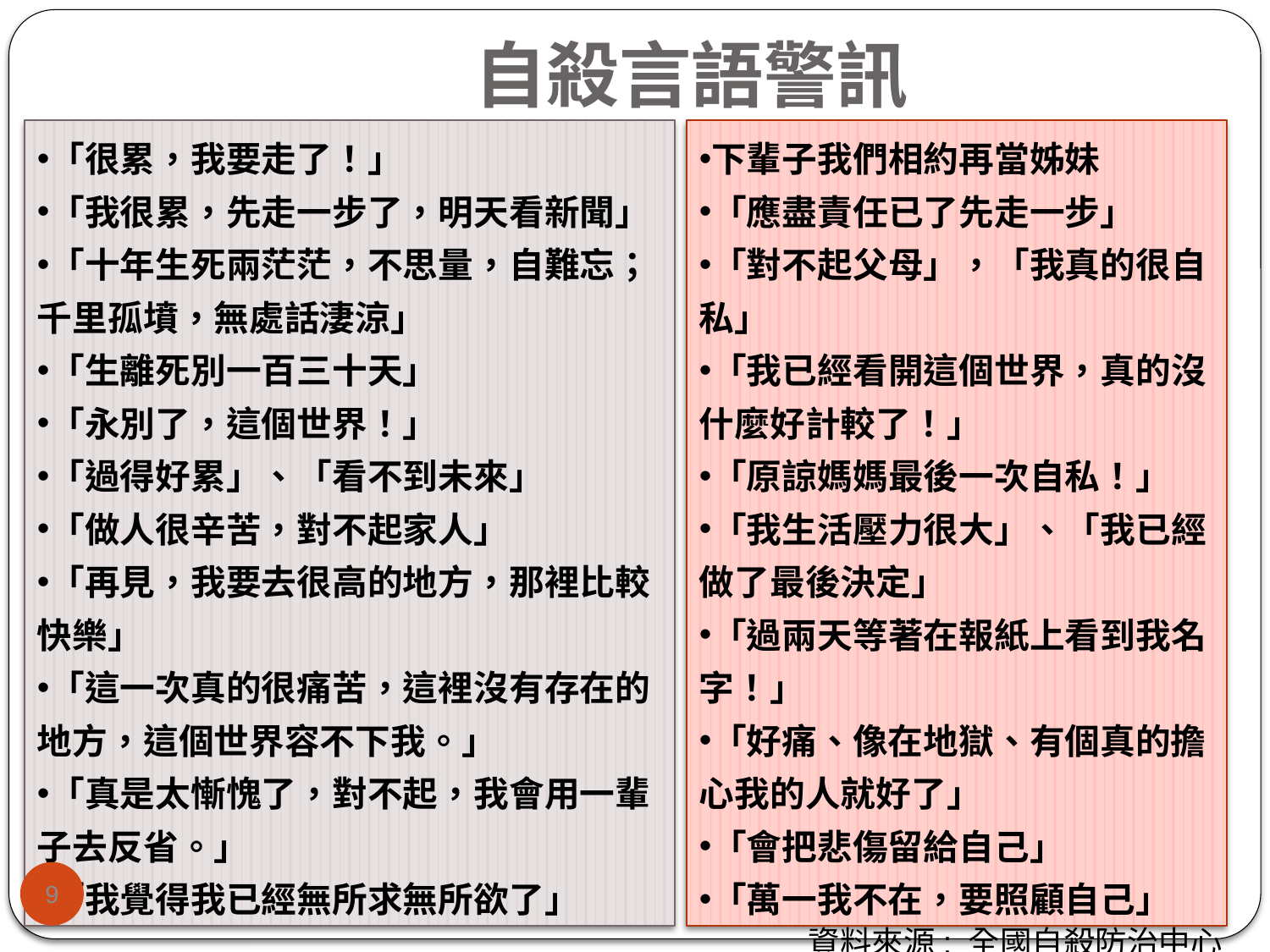

自殺言語警訊
「很累，我要走了！」
「我很累，先走一步了，明天看新聞」
「十年生死兩茫茫，不思量，自難忘；千里孤墳，無處話淒涼」
「生離死別一百三十天」
「永別了，這個世界！」
「過得好累」、「看不到未來」
「做人很辛苦，對不起家人」
「再見，我要去很高的地方，那裡比較快樂」
「這一次真的很痛苦，這裡沒有存在的地方，這個世界容不下我。」
「真是太慚愧了，對不起，我會用一輩子去反省。」
「我覺得我已經無所求無所欲了」
下輩子我們相約再當姊妹
「應盡責任已了先走一步」
「對不起父母」，「我真的很自私」
「我已經看開這個世界，真的沒什麼好計較了！」
「原諒媽媽最後一次自私！」
「我生活壓力很大」、「我已經做了最後決定」
「過兩天等著在報紙上看到我名字！」
「好痛、像在地獄、有個真的擔心我的人就好了」
「會把悲傷留給自己」
「萬一我不在，要照顧自己」

9
資料來源: 全國自殺防治中心